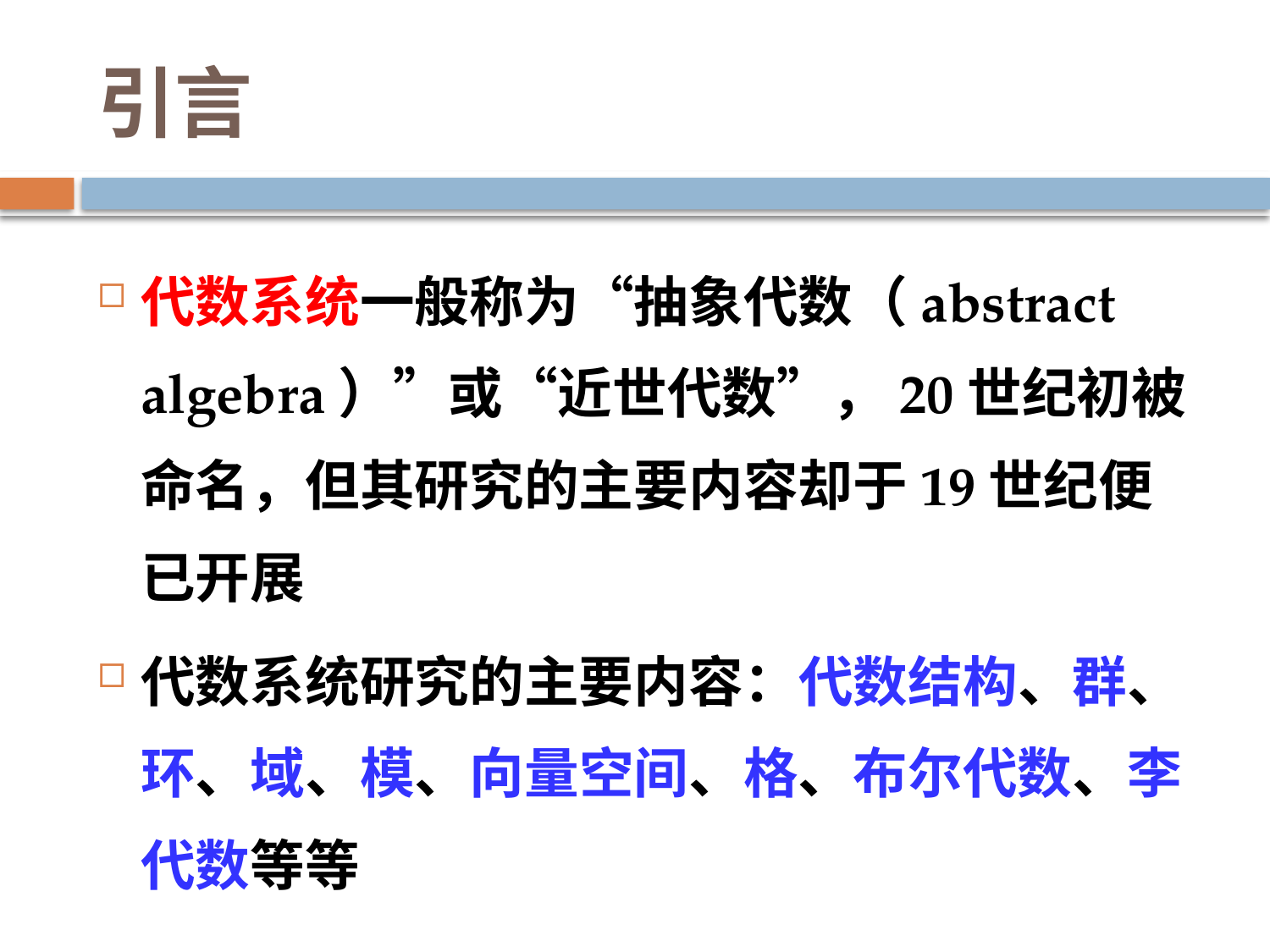

# 引言
代数系统一般称为“抽象代数（abstract algebra）”或“近世代数”，20世纪初被命名，但其研究的主要内容却于19世纪便已开展
代数系统研究的主要内容：代数结构、群、环、域、模、向量空间、格、布尔代数、李代数等等
4